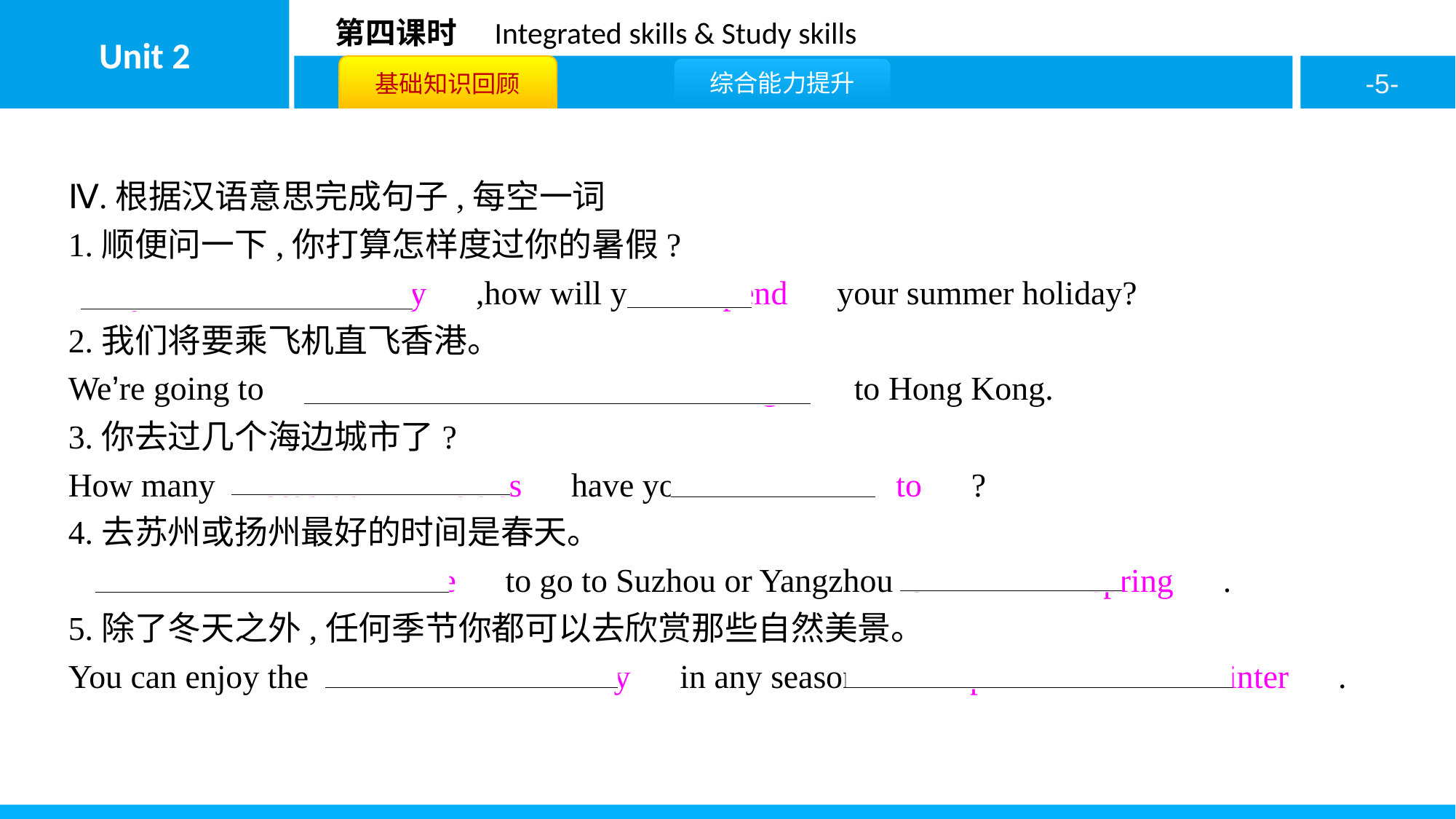

Ⅳ.根据汉语意思完成句子,每空一词
1.顺便问一下,你打算怎样度过你的暑假?
　By　 　the　 　way　,how will you　spend　your summer holiday?
2.我们将要乘飞机直飞香港。
We’re going to　take　 　a　 　direct　 　flight　to Hong Kong.
3.你去过几个海边城市了?
How many　seaside　 　cities　have you　been　 　to　?
4.去苏州或扬州最好的时间是春天。
　The　 　best　 　time　to go to Suzhou or Yangzhou is　in　 　spring　.
5.除了冬天之外,任何季节你都可以去欣赏那些自然美景。
You can enjoy the　natural　 　beauty　in any season　except　 　in　 　winter　.